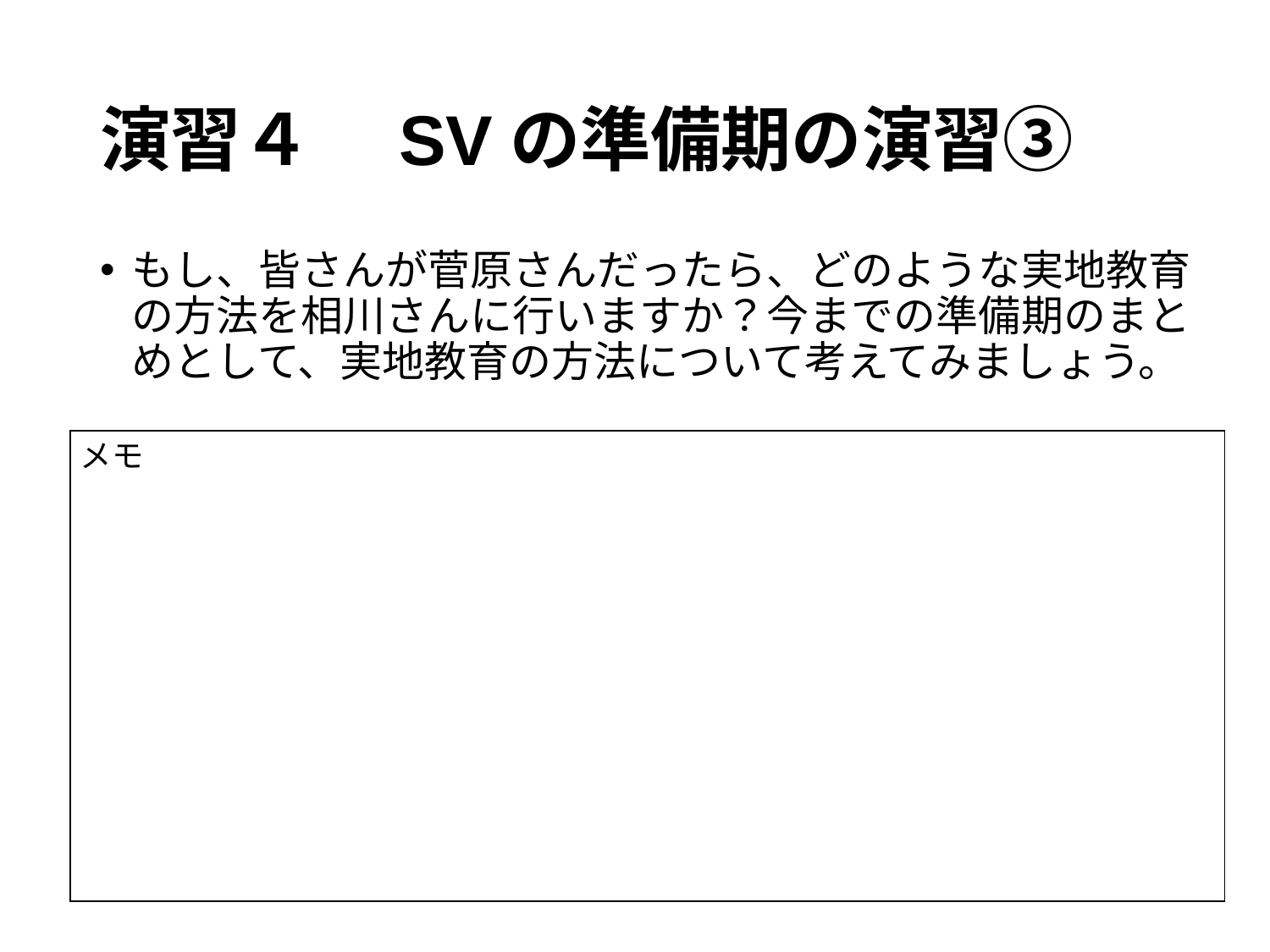

# 演習４　SVの準備期の演習③
もし、皆さんが菅原さんだったら、どのような実地教育の方法を相川さんに行いますか？今までの準備期のまとめとして、実地教育の方法について考えてみましょう。
| メモ |
| --- |